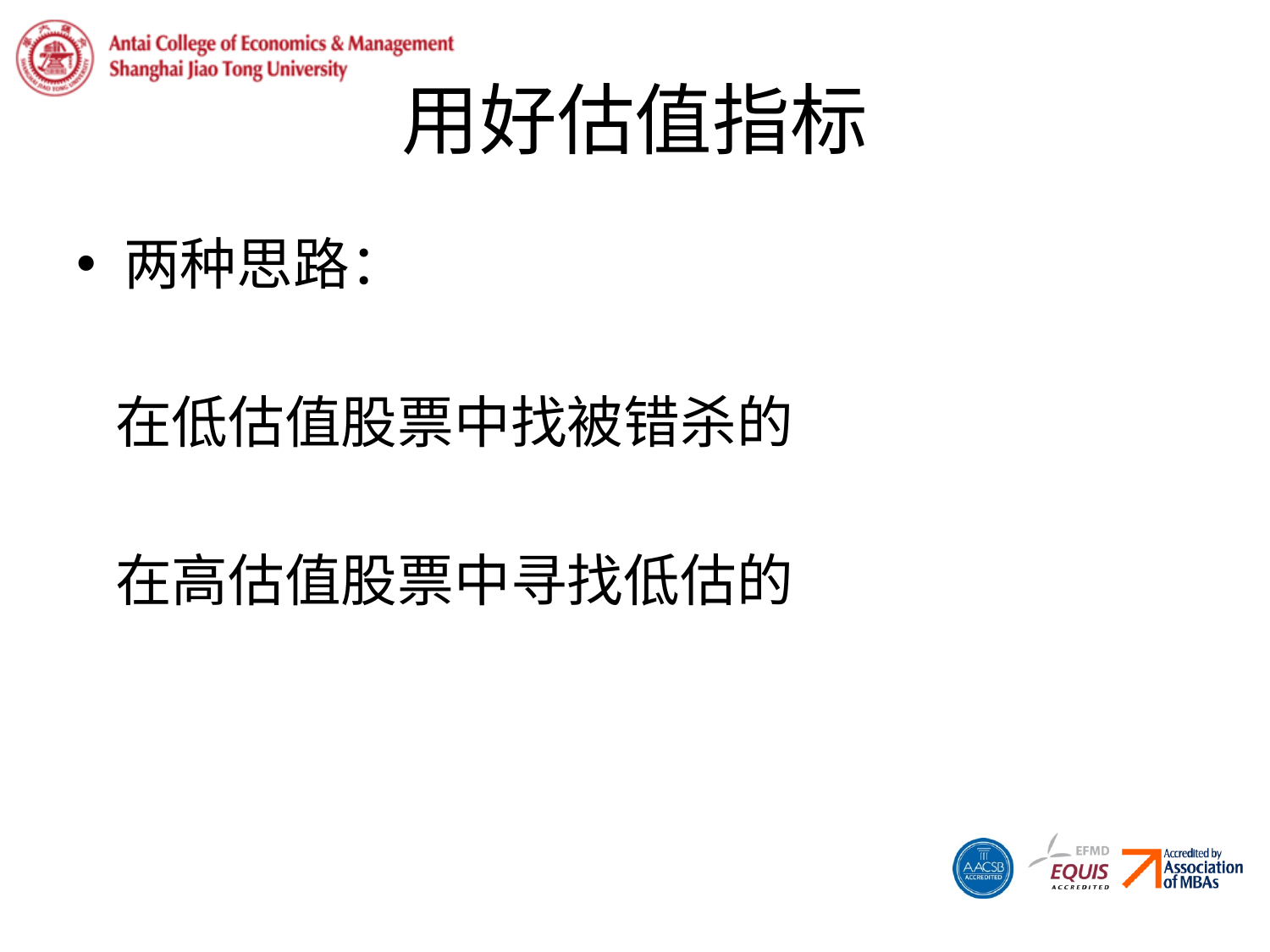

# 用好估值指标
两种思路：

  在低估值股票中找被错杀的

  在高估值股票中寻找低估的